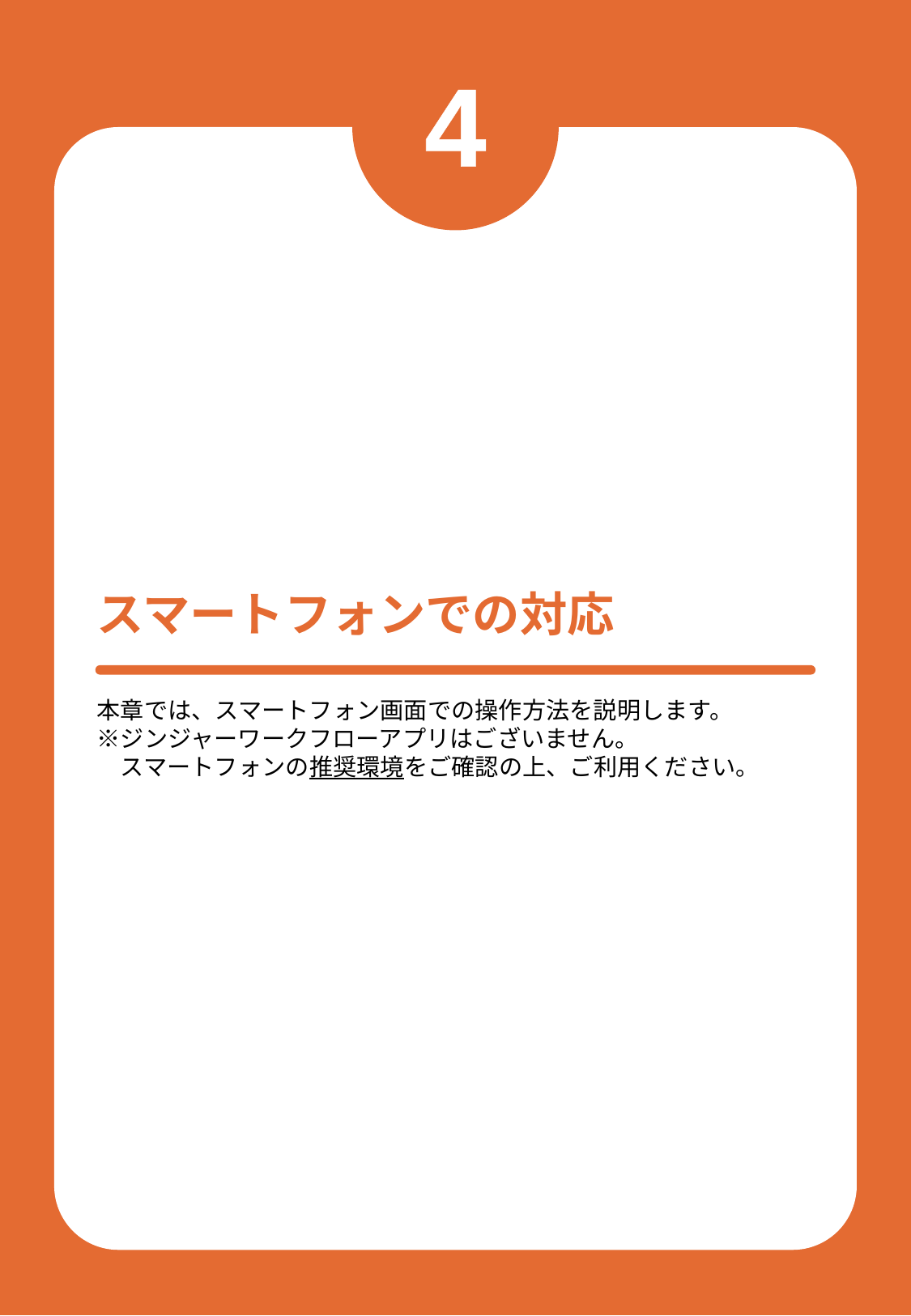

4

スマートフォンでの対応

本章では、スマートフォン画面での操作方法を説明します。
※ジンジャーワークフローアプリはございません。
　スマートフォンの推奨環境をご確認の上、ご利用ください。